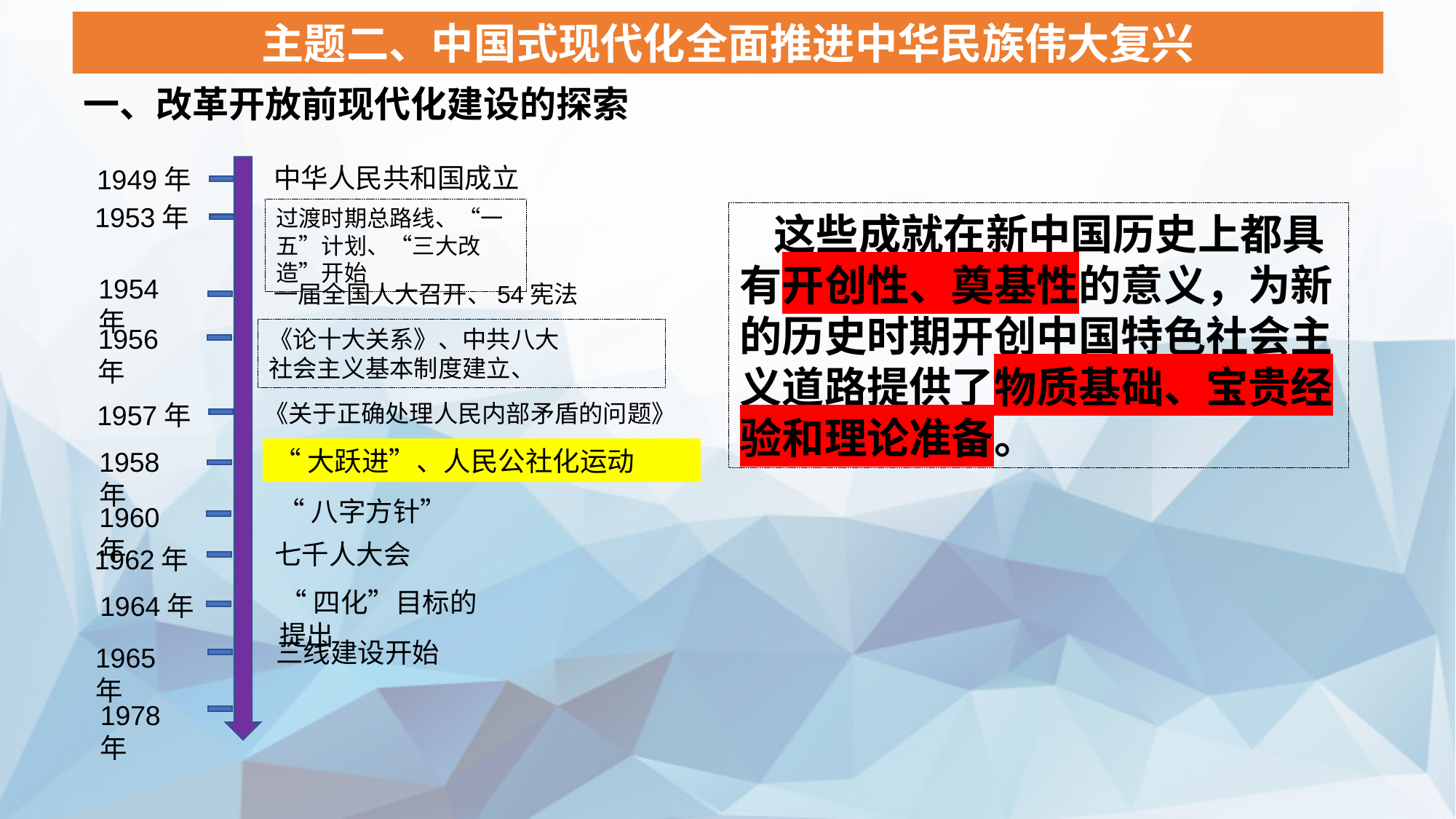

主题二、中国式现代化全面推进中华民族伟大复兴

一、改革开放前现代化建设的探索
中华人民共和国成立

1949年

1953年
过渡时期总路线、“一五”计划、“三大改造”开始
    这些成就在新中国历史上都具有开创性、奠基性的意义，为新的历史时期开创中国特色社会主义道路提供了物质基础、宝贵经验和理论准备。

1954年
一届全国人大召开、54宪法

1956年
《论十大关系》、中共八大
社会主义基本制度建立、

1957年
《关于正确处理人民内部矛盾的问题》

“大跃进”、人民公社化运动
1958年

“八字方针”
1960年

七千人大会
1962年

“四化”目标的提出
1964年

三线建设开始
1965年

1978年